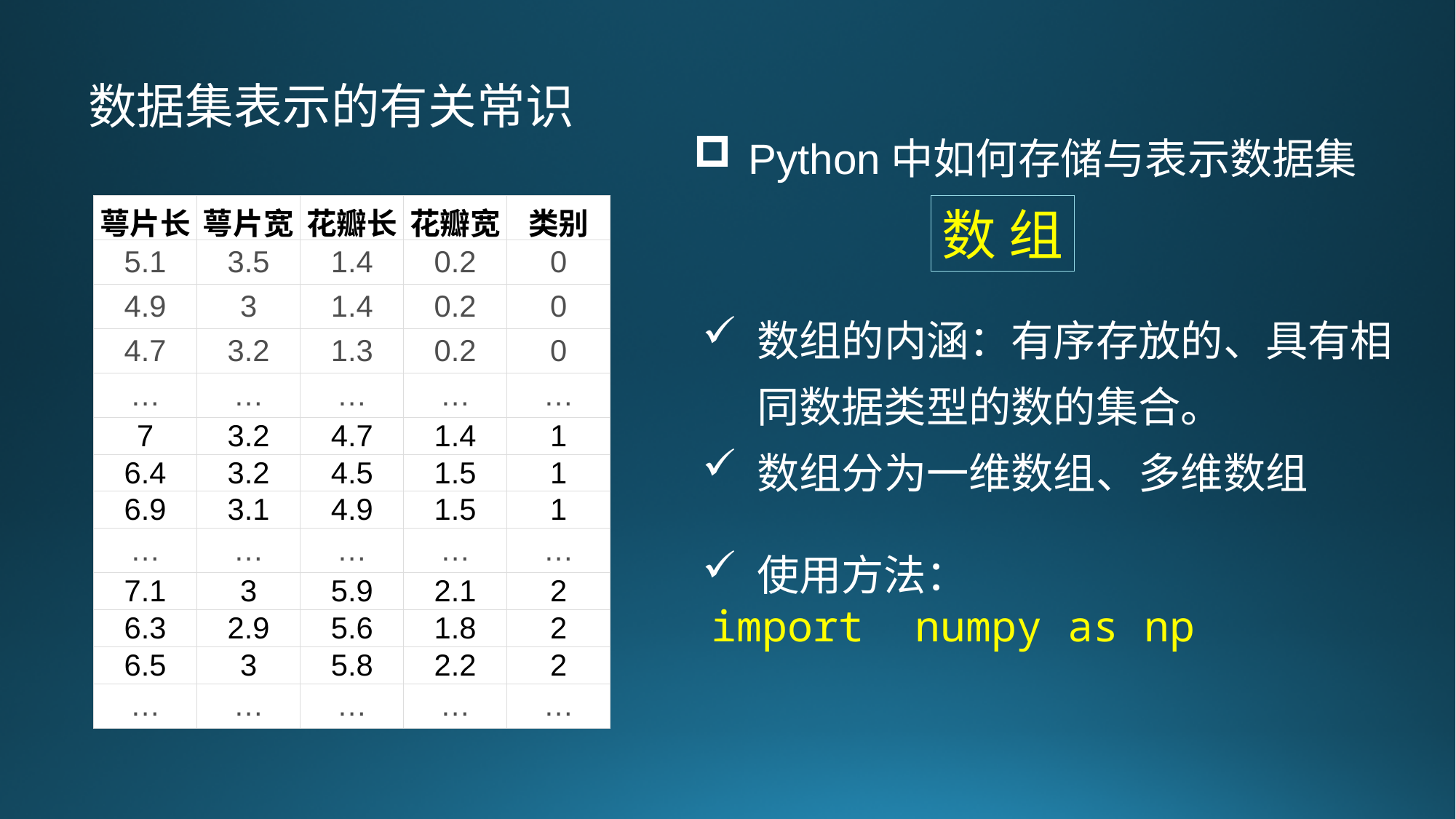

数据集表示的有关常识
Python中如何存储与表示数据集
| 萼片长 | 萼片宽 | 花瓣长 | 花瓣宽 | 类别 |
| --- | --- | --- | --- | --- |
| 5.1 | 3.5 | 1.4 | 0.2 | 0 |
| 4.9 | 3 | 1.4 | 0.2 | 0 |
| 4.7 | 3.2 | 1.3 | 0.2 | 0 |
| … | … | … | … | … |
| 7 | 3.2 | 4.7 | 1.4 | 1 |
| 6.4 | 3.2 | 4.5 | 1.5 | 1 |
| 6.9 | 3.1 | 4.9 | 1.5 | 1 |
| … | … | … | … | … |
| 7.1 | 3 | 5.9 | 2.1 | 2 |
| 6.3 | 2.9 | 5.6 | 1.8 | 2 |
| 6.5 | 3 | 5.8 | 2.2 | 2 |
| … | … | … | … | … |
数 组
数组的内涵：有序存放的、具有相同数据类型的数的集合。
数组分为一维数组、多维数组
使用方法：
import  numpy as np